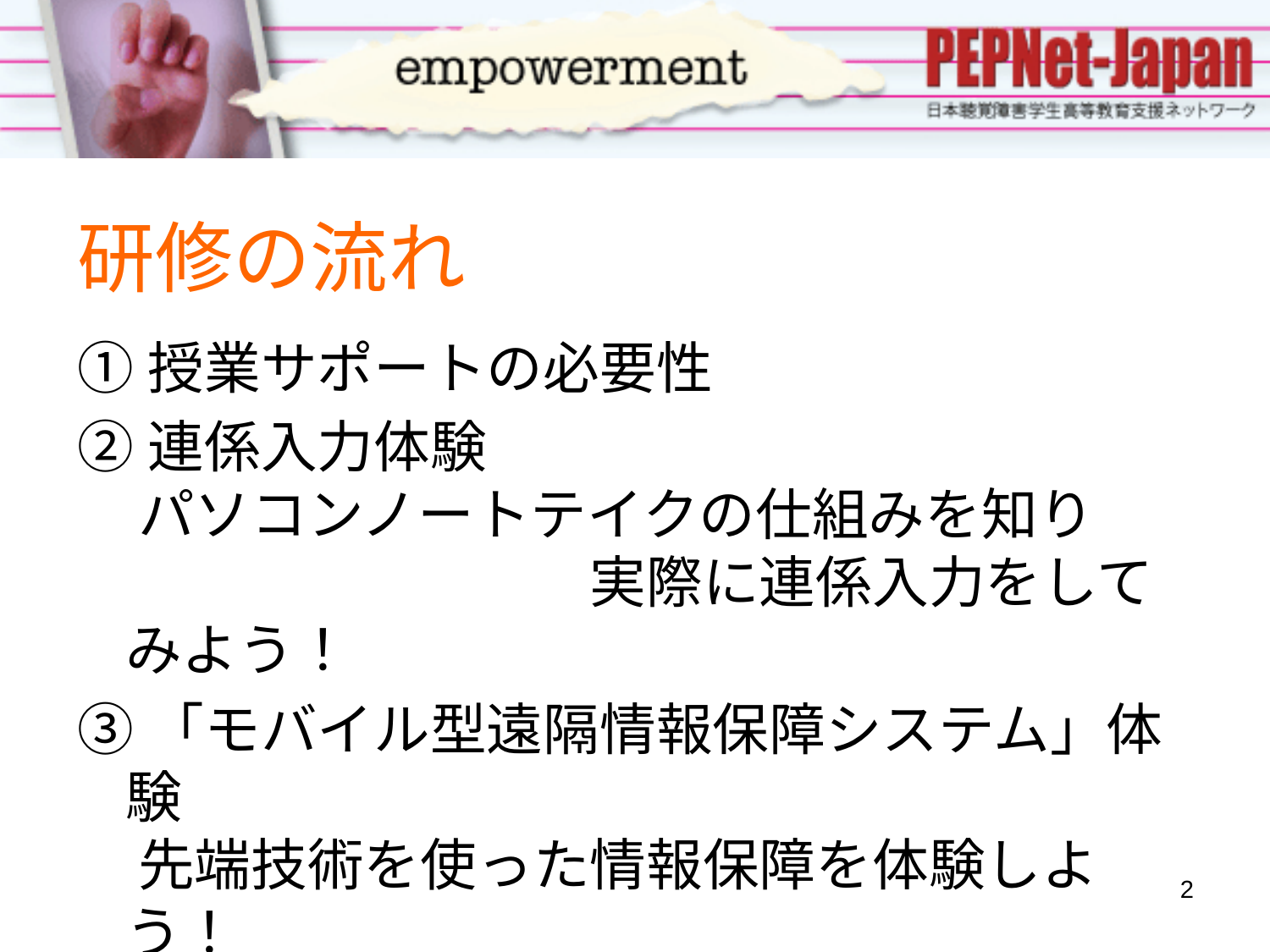

# 研修の流れ
①授業サポートの必要性
②連係入力体験
 パソコンノートテイクの仕組みを知り
 　　　　　　　　実際に連係入力をしてみよう！
③「モバイル型遠隔情報保障システム」体験
 先端技術を使った情報保障を体験しよう！
2